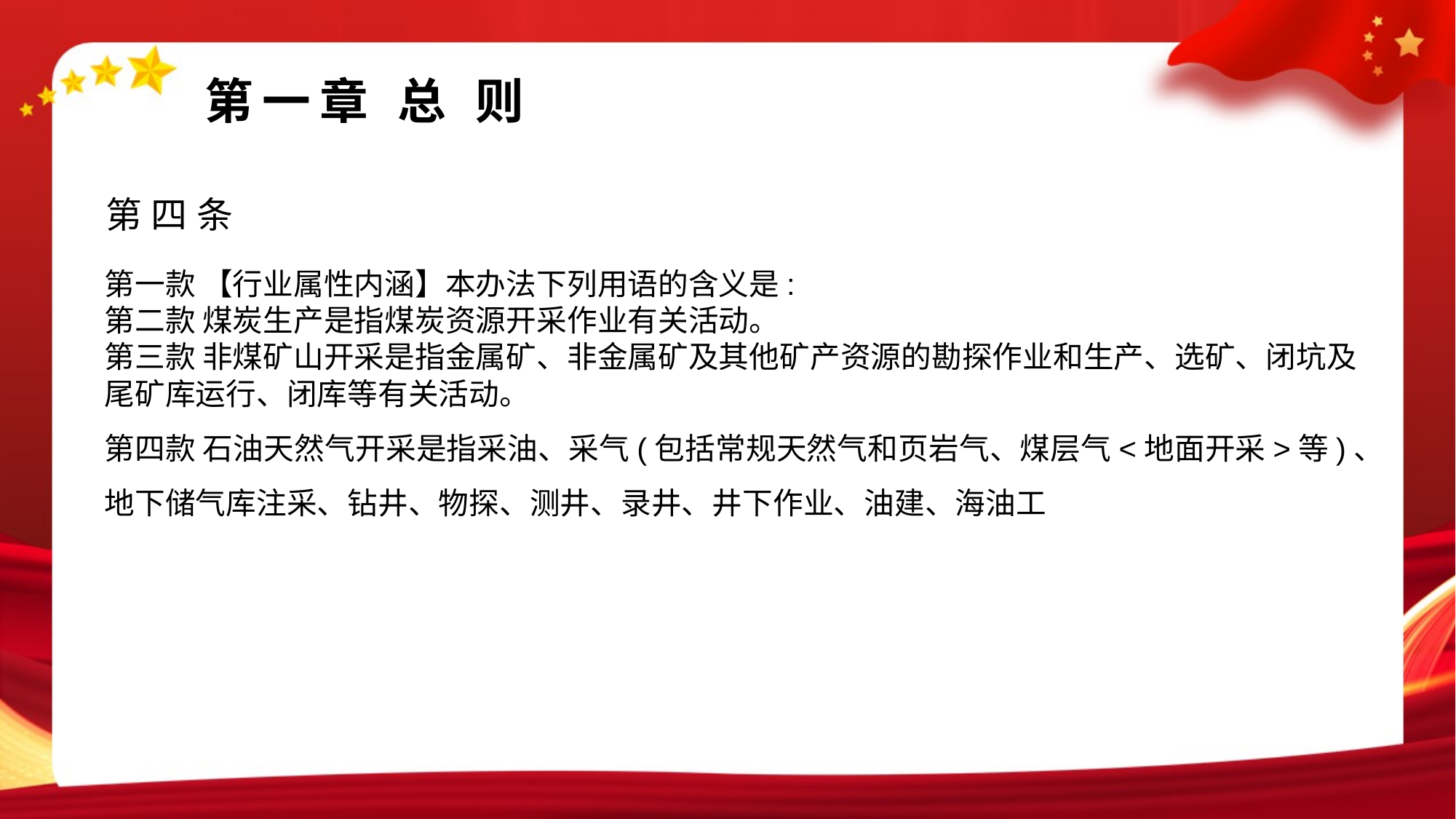

#
第一章 总 则
第四条
第一款 【行业属性内涵】本办法下列用语的含义是:
第二款 煤炭生产是指煤炭资源开采作业有关活动。
第三款 非煤矿山开采是指金属矿、非金属矿及其他矿产资源的勘探作业和生产、选矿、闭坑及尾矿库运行、闭库等有关活动。
第四款 石油天然气开采是指采油、采气(包括常规天然气和页岩气、煤层气<地面开采>等)、地下储气库注采、钻井、物探、测井、录井、井下作业、油建、海油工